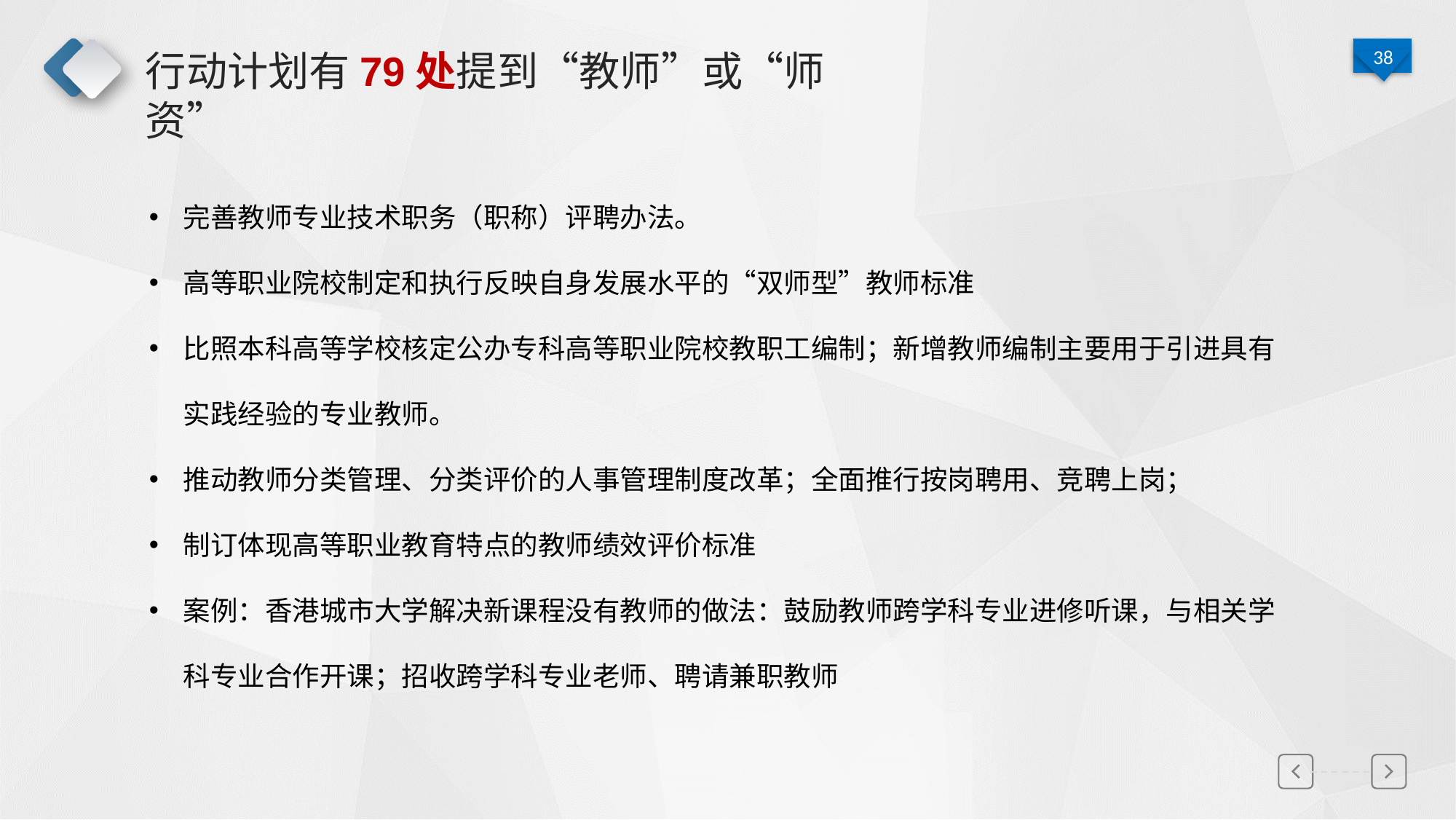

# 行动计划有79处提到“教师”或“师资”
完善教师专业技术职务（职称）评聘办法。
高等职业院校制定和执行反映自身发展水平的“双师型”教师标准
比照本科高等学校核定公办专科高等职业院校教职工编制；新增教师编制主要用于引进具有实践经验的专业教师。
推动教师分类管理、分类评价的人事管理制度改革；全面推行按岗聘用、竞聘上岗；
制订体现高等职业教育特点的教师绩效评价标准
案例：香港城市大学解决新课程没有教师的做法：鼓励教师跨学科专业进修听课，与相关学科专业合作开课；招收跨学科专业老师、聘请兼职教师